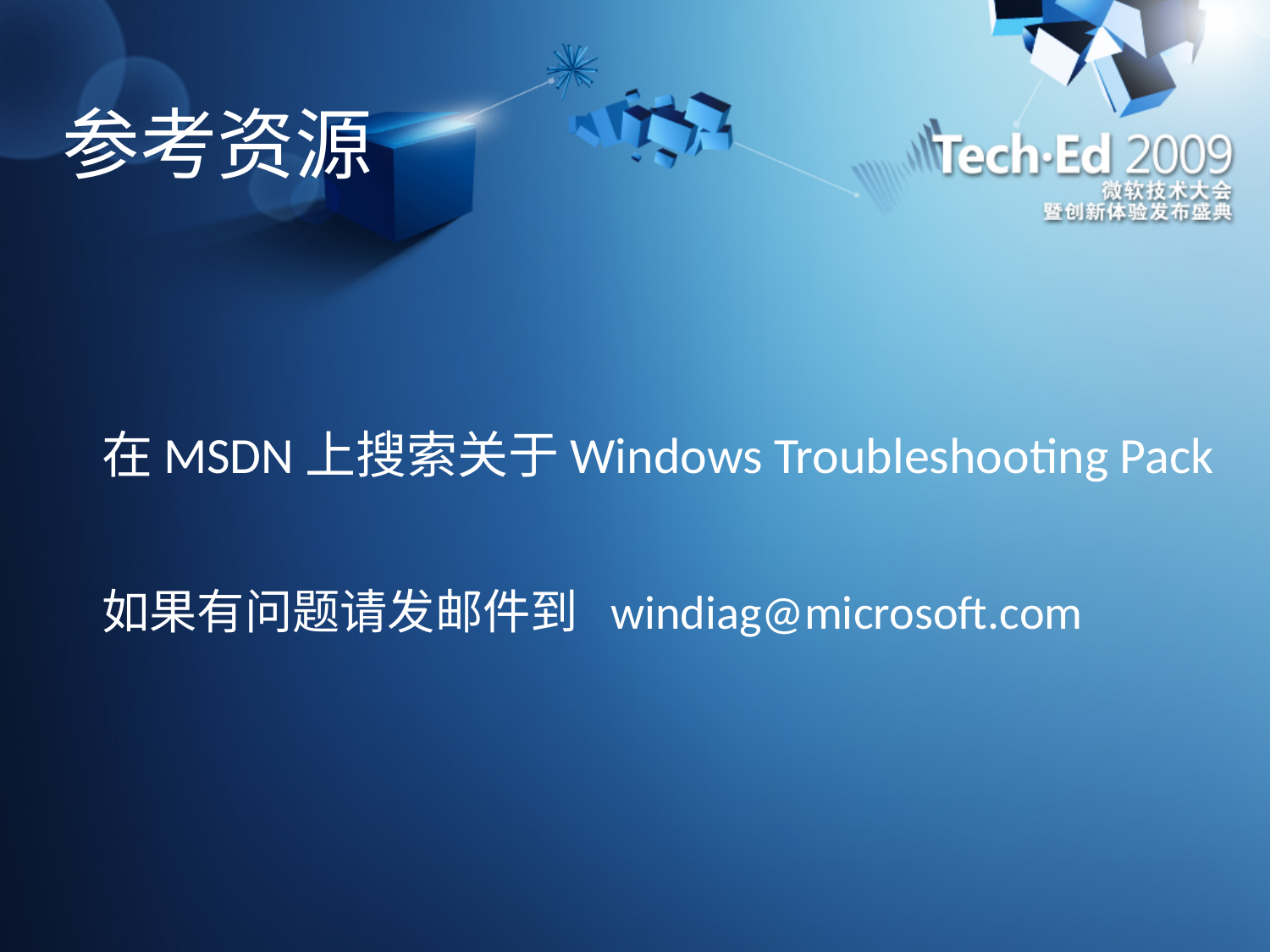

# 参考资源
在MSDN上搜索关于Windows Troubleshooting Pack
如果有问题请发邮件到  windiag@microsoft.com